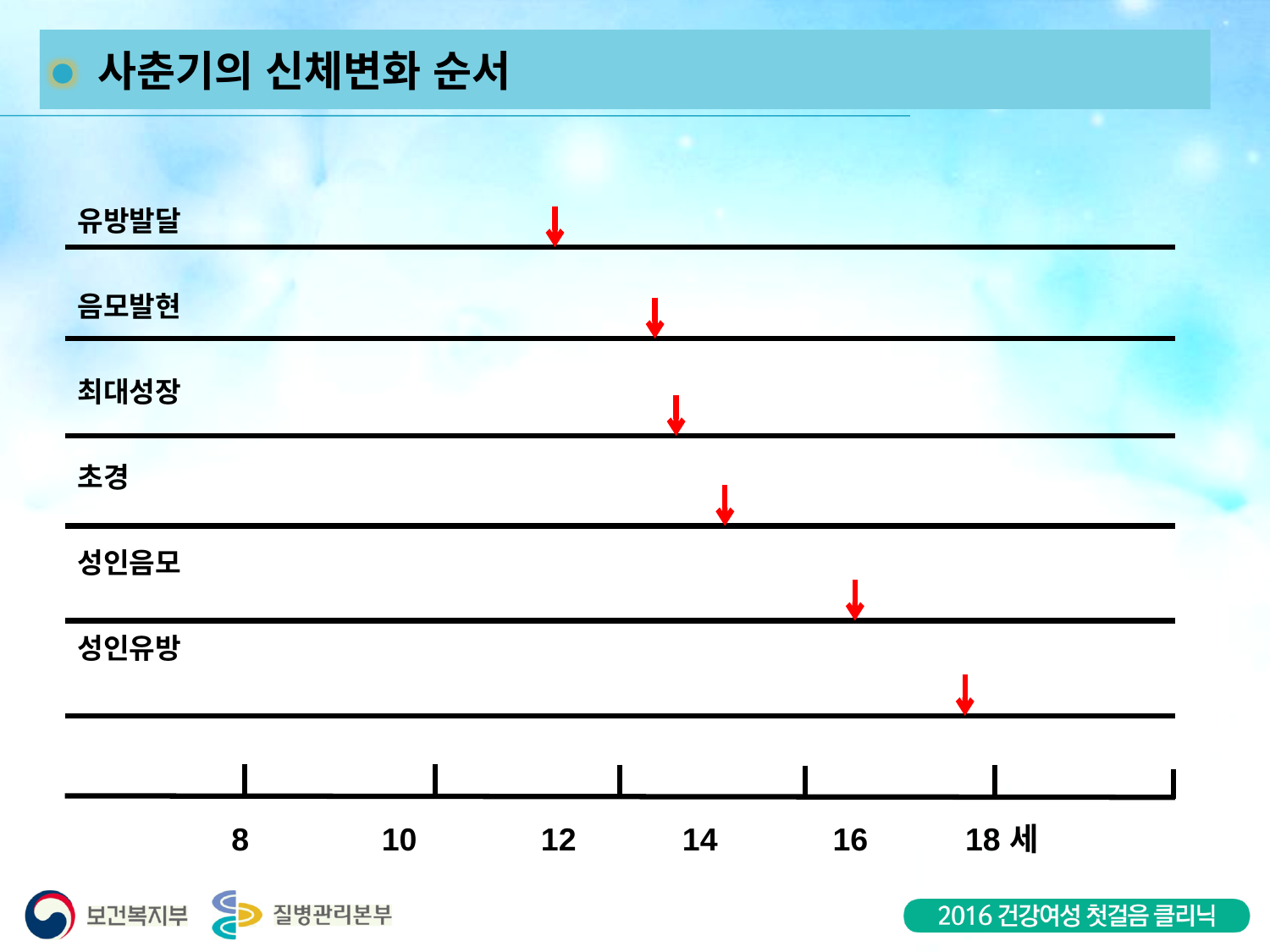

사춘기의 신체변화 순서

유방발달

음모발현

최대성장

초경

성인음모

성인유방

   8               10              12            14             16           18세